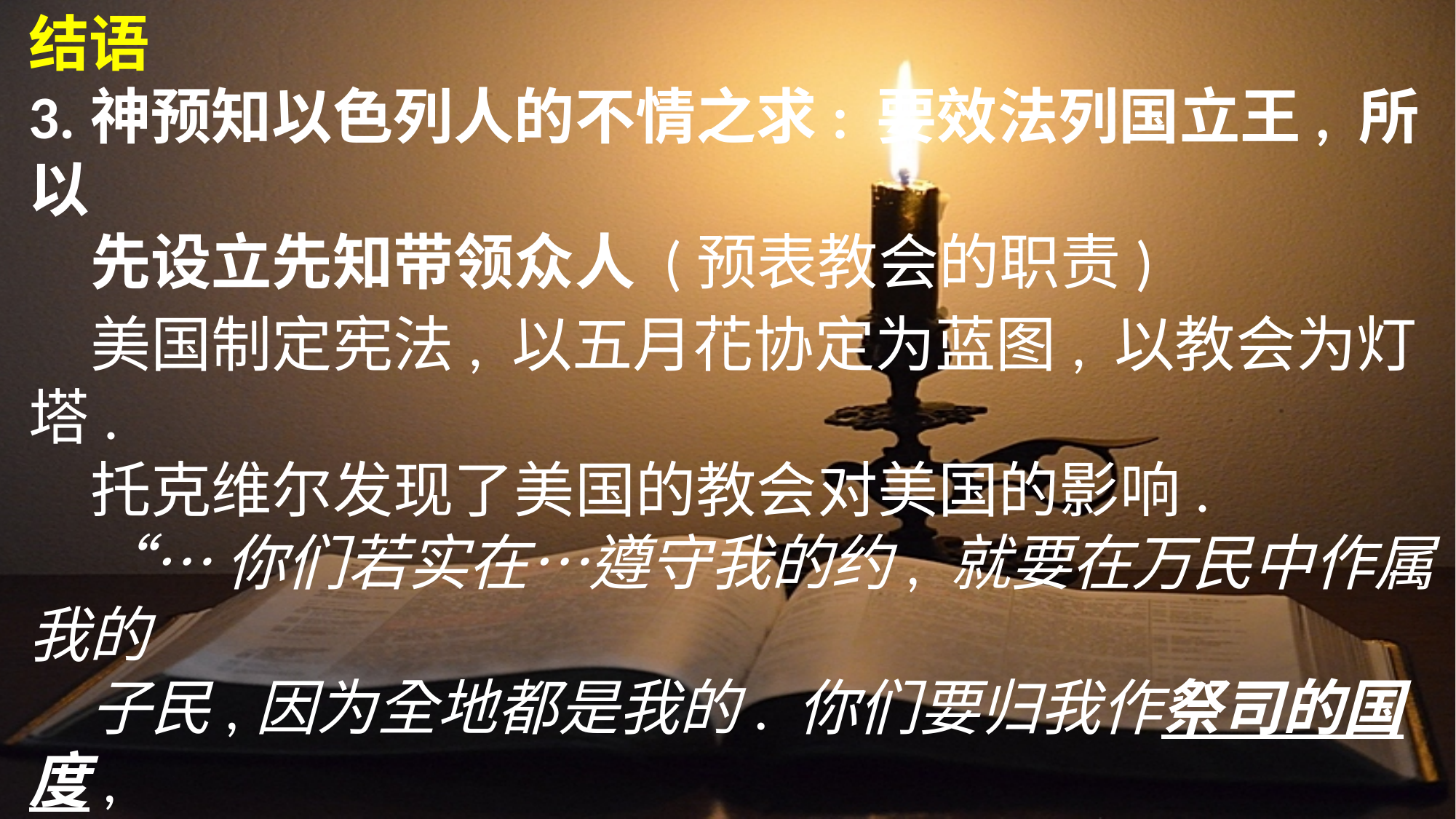

结语
3.	神预知以色列人的不情之求: 要效法列国立王, 所以
	先设立先知带领众人 (预表教会的职责)
	美国制定宪法, 以五月花协定为蓝图, 以教会为灯塔.
	托克维尔发现了美国的教会对美国的影响.
	“…你们若实在…遵守我的约, 就要在万民中作属我的
	子民,因为全地都是我的. 你们要归我作祭司的国度,
	为圣洁的国民.” (出19:5-6)
	“…你们是被拣选的族类, 是有君尊的祭司,
	是圣洁的国度, 是属神的子民, 要叫你们宣扬那召你
	们出黑暗入奇妙光明者(耶稣基督)的美德.” (彼前2:9)